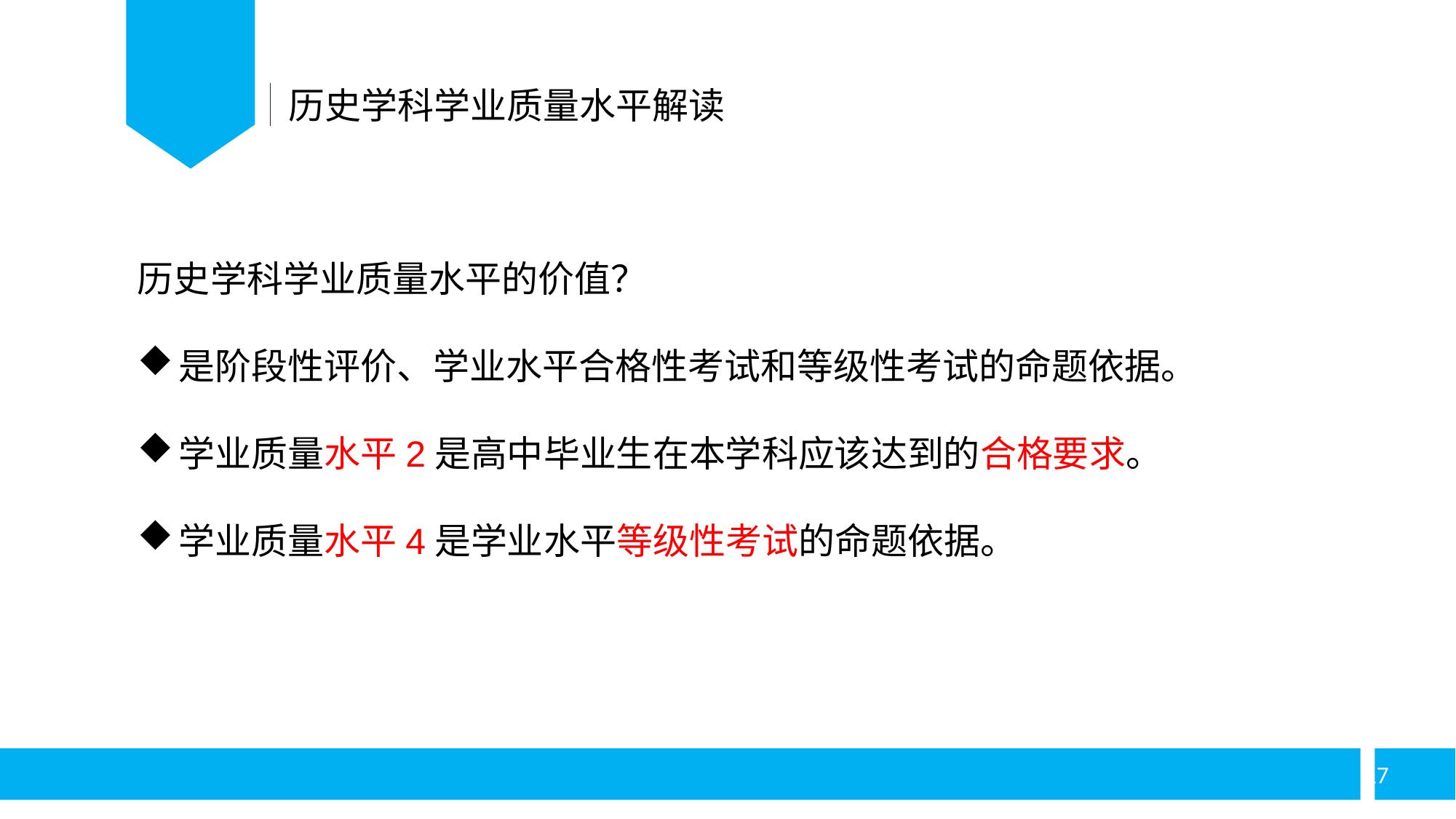

历史学科学业质量水平解读
历史学科学业质量水平的价值？
是阶段性评价、学业水平合格性考试和等级性考试的命题依据。
学业质量水平2是高中毕业生在本学科应该达到的合格要求。
学业质量水平4是学业水平等级性考试的命题依据。